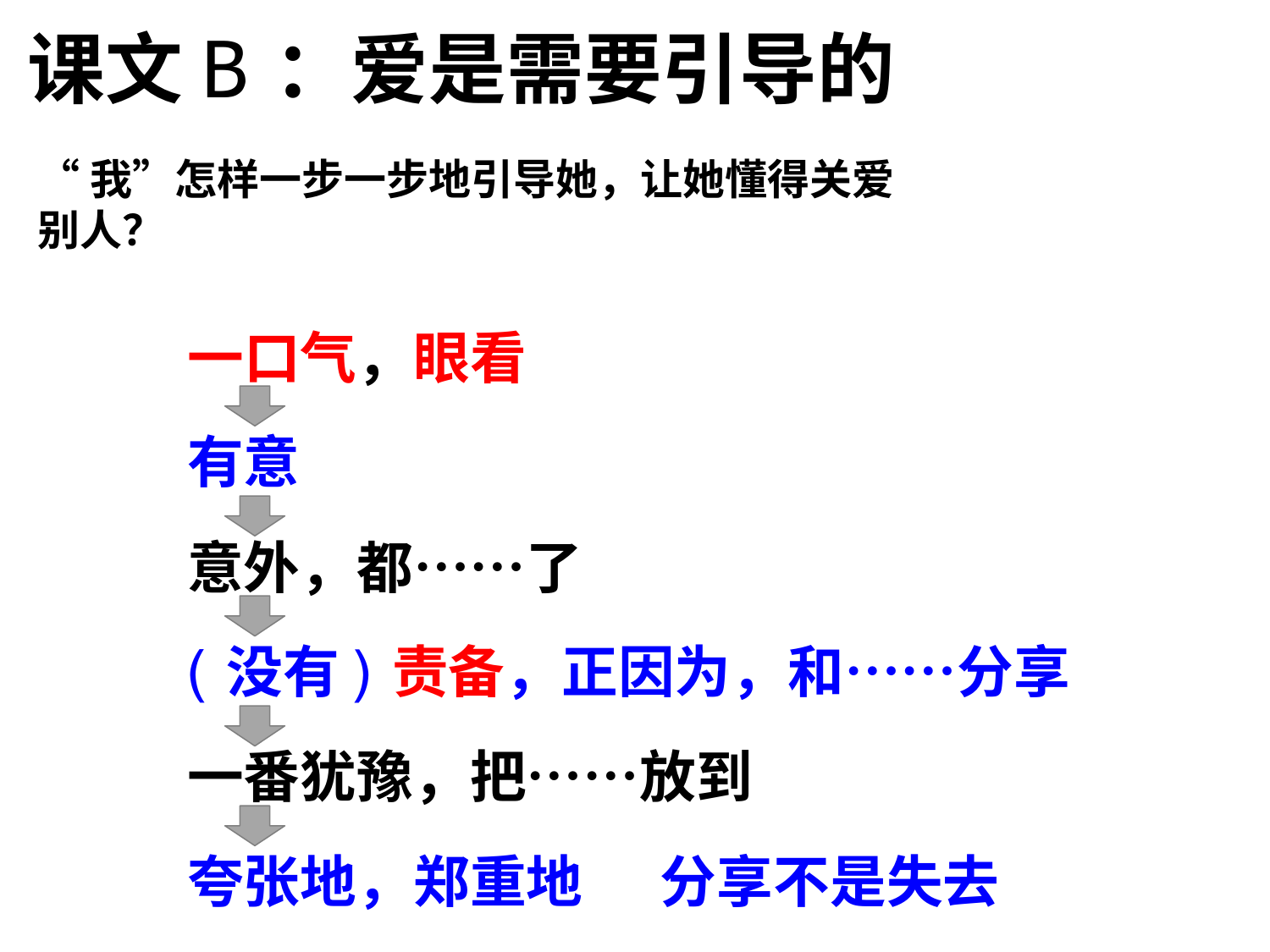

# 课文B：爱是需要引导的
“我”怎样一步一步地引导她，让她懂得关爱别人？
一口气，眼看

有意

意外，都……了

(没有)责备，正因为，和……分享

一番犹豫，把……放到

夸张地，郑重地      分享不是失去